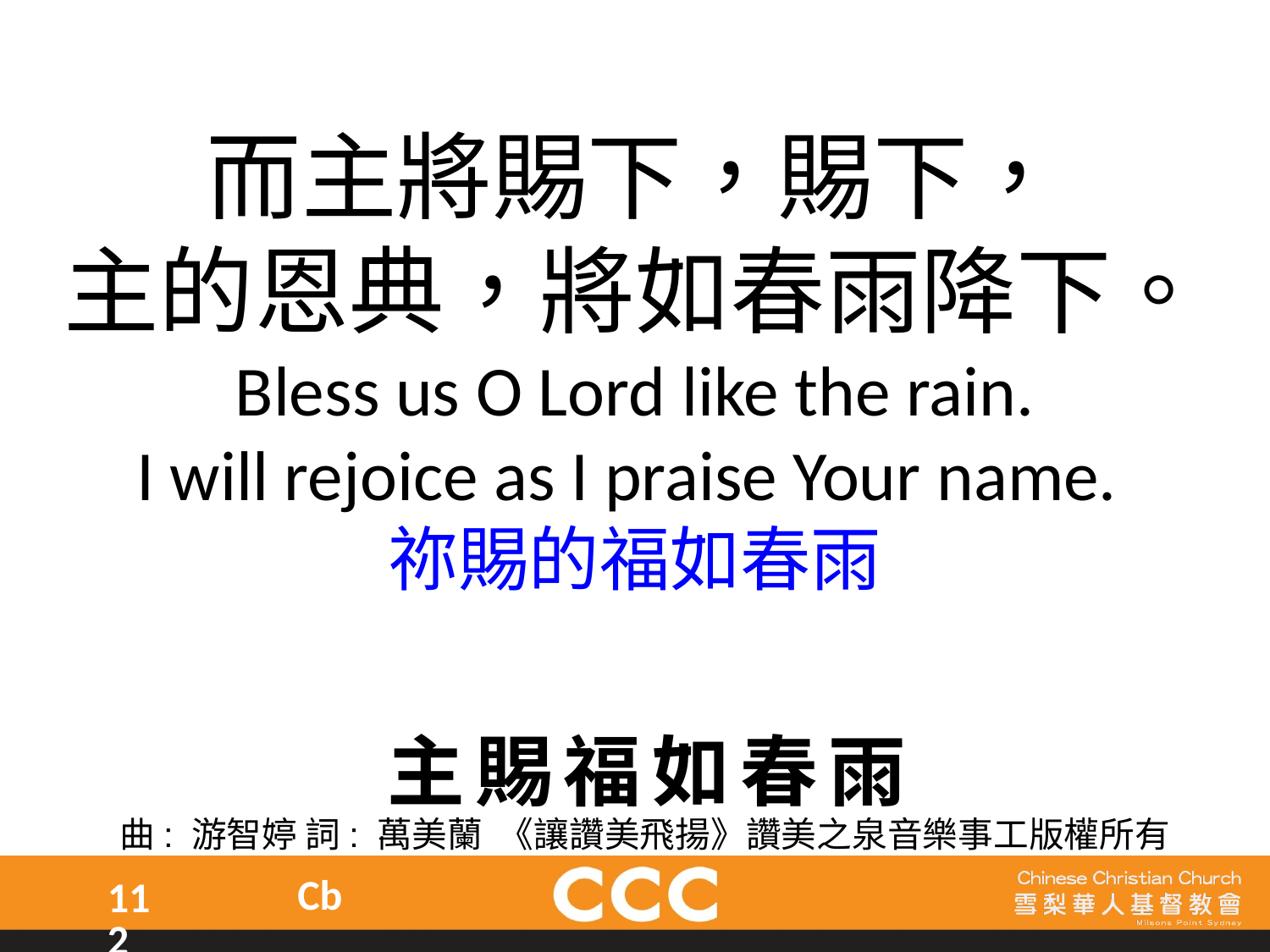

而主將賜下，賜下，
主的恩典，將如春雨降下。
Bless us O Lord like the rain.
I will rejoice as I praise Your name.
祢賜的福如春雨
主賜福如春雨
曲: 游智婷 詞: 萬美蘭  《讓讚美飛揚》讚美之泉音樂事工版權所有
Cb
112